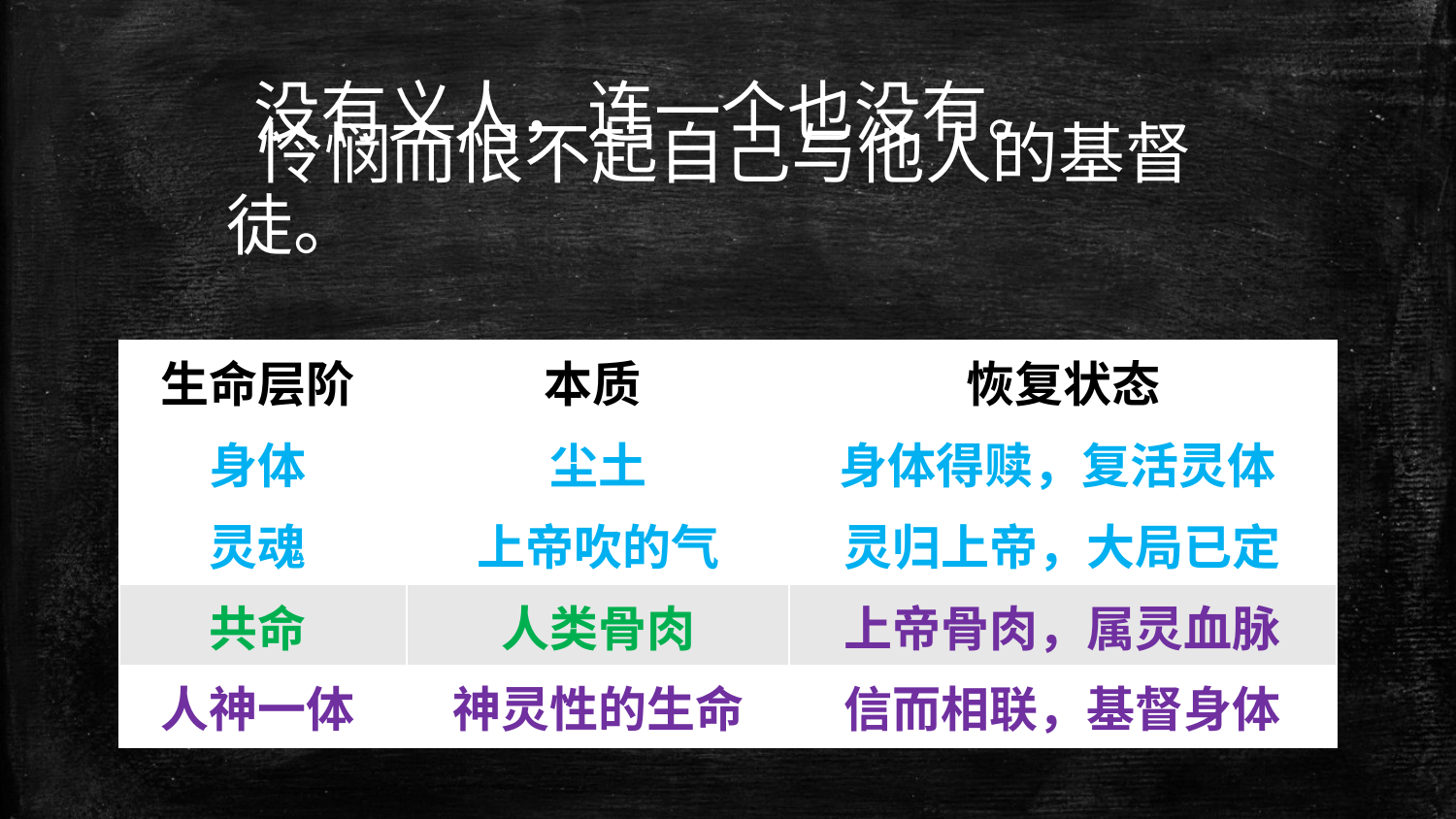

没有义人，连一个也没有。
# 怜悯而恨不起自己与他人的基督徒。
| 生命层阶 | 本质 | 恢复状态 |
| --- | --- | --- |
| 身体 | 尘土 | 身体得赎，复活灵体 |
| 灵魂 | 上帝吹的气 | 灵归上帝，大局已定 |
| 共命 | 人类骨肉 | 上帝骨肉，属灵血脉 |
| 人神一体 | 神灵性的生命 | 信而相联，基督身体 |